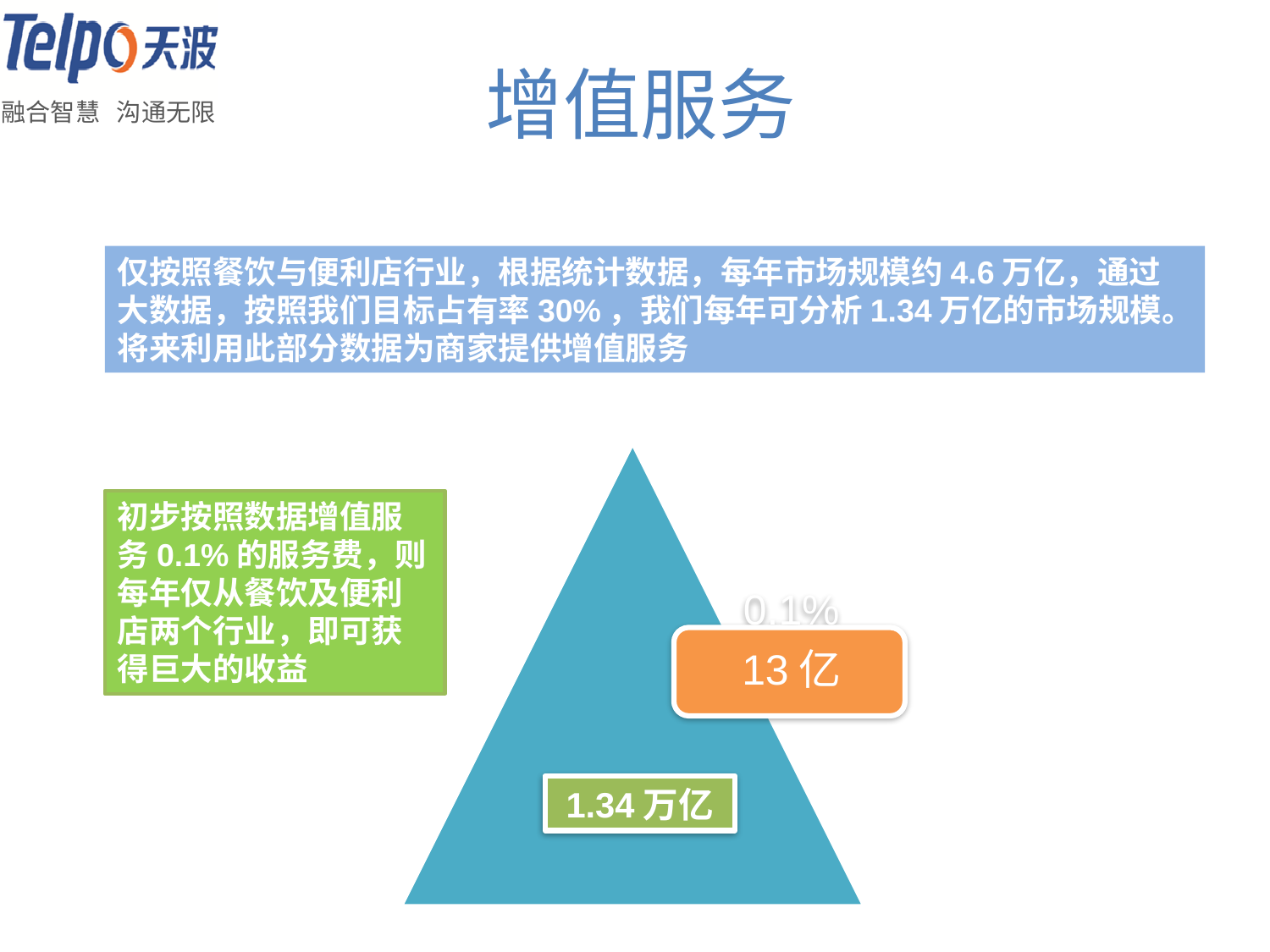

增值服务
仅按照餐饮与便利店行业，根据统计数据，每年市场规模约4.6万亿，通过大数据，按照我们目标占有率30%，我们每年可分析1.34万亿的市场规模。
将来利用此部分数据为商家提供增值服务
0.1%
13亿

初步按照数据增值服务0.1%的服务费，则每年仅从餐饮及便利店两个行业，即可获得巨大的收益
1.34万亿